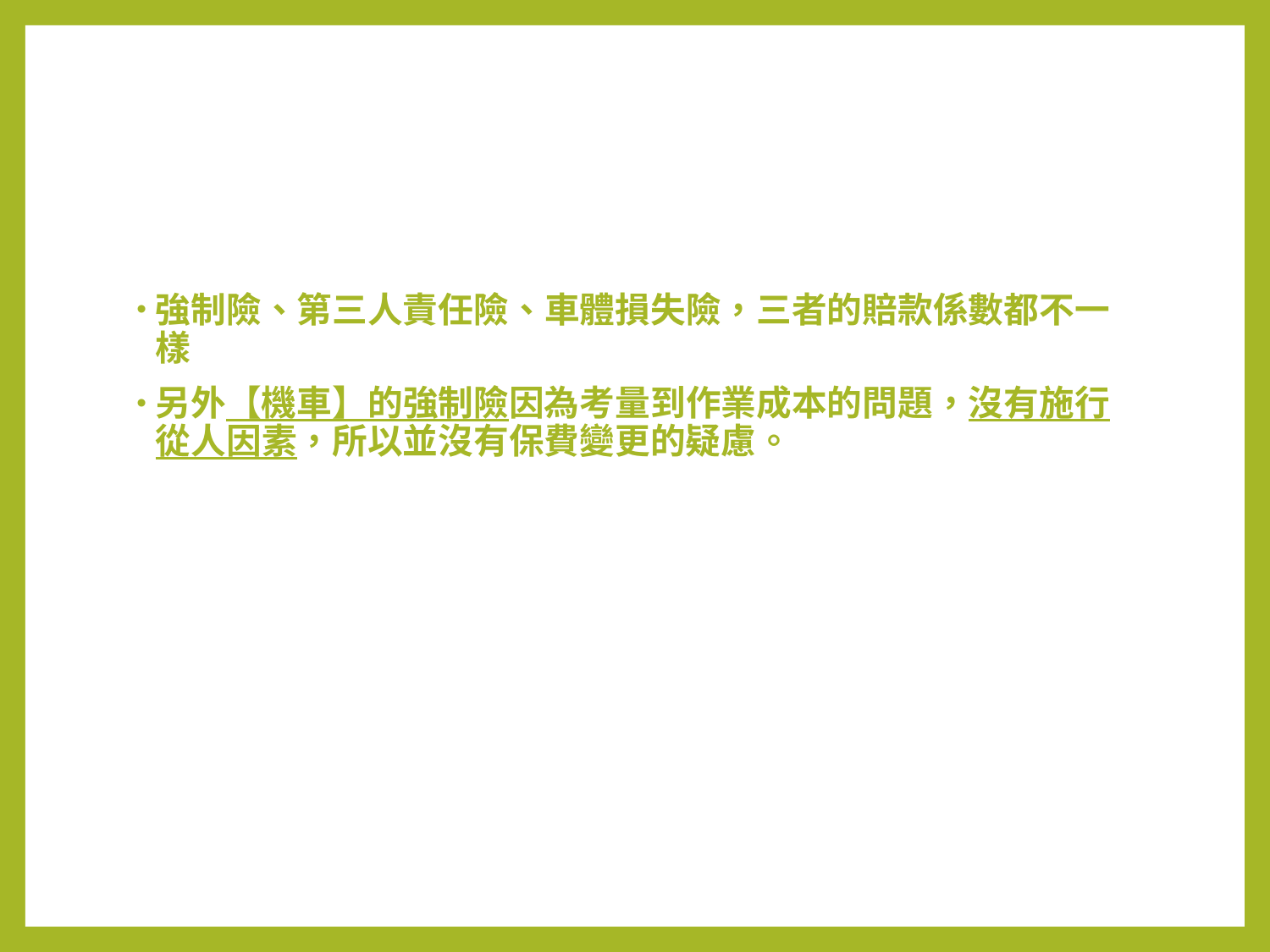

#
強制險、第三人責任險、車體損失險，三者的賠款係數都不一樣
另外【機車】的強制險因為考量到作業成本的問題，沒有施行從人因素，所以並沒有保費變更的疑慮。